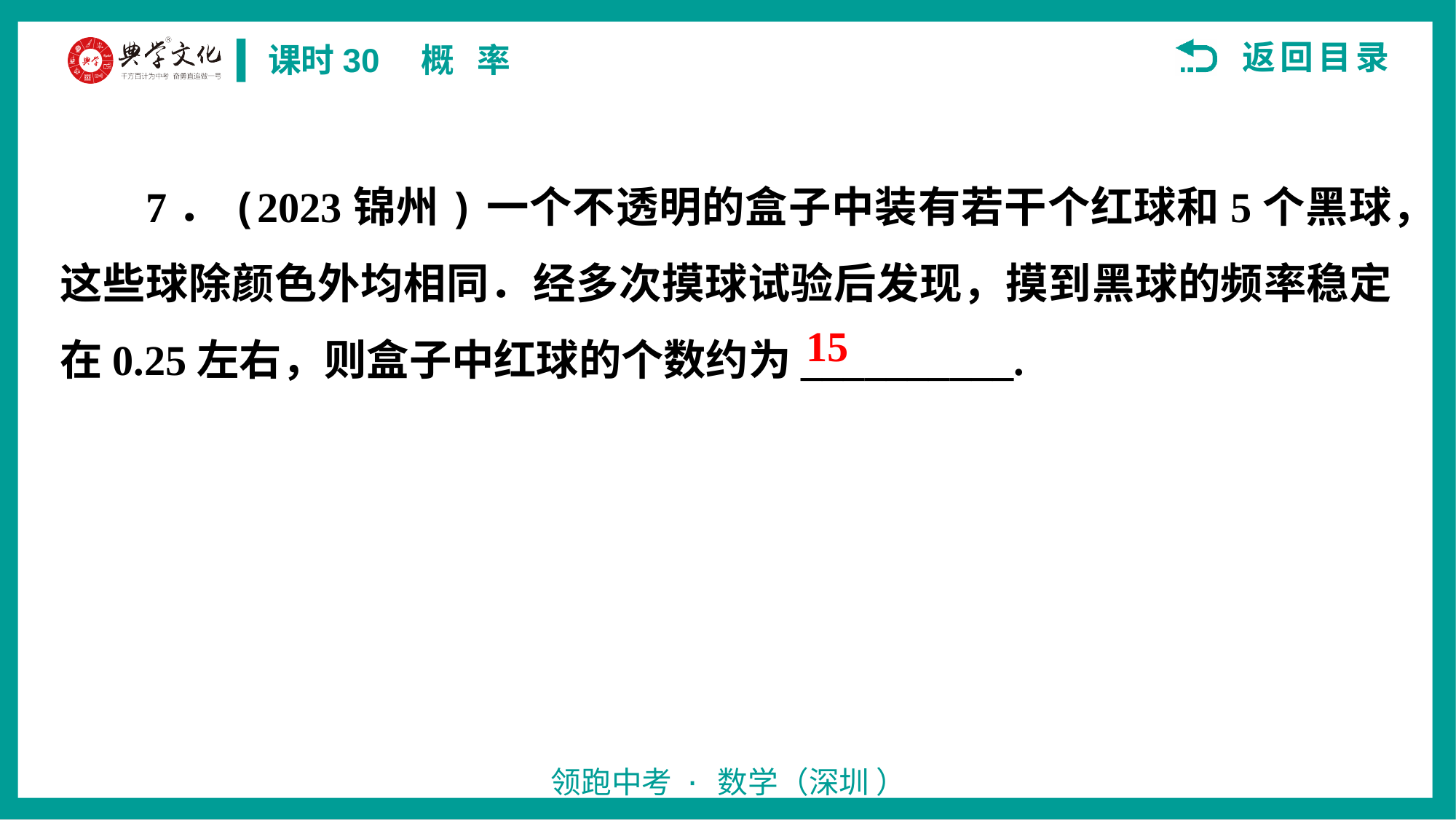

7．(2023锦州)一个不透明的盒子中装有若干个红球和5个黑球，这些球除颜色外均相同．经多次摸球试验后发现，摸到黑球的频率稳定在0.25左右，则盒子中红球的个数约为__________.
15